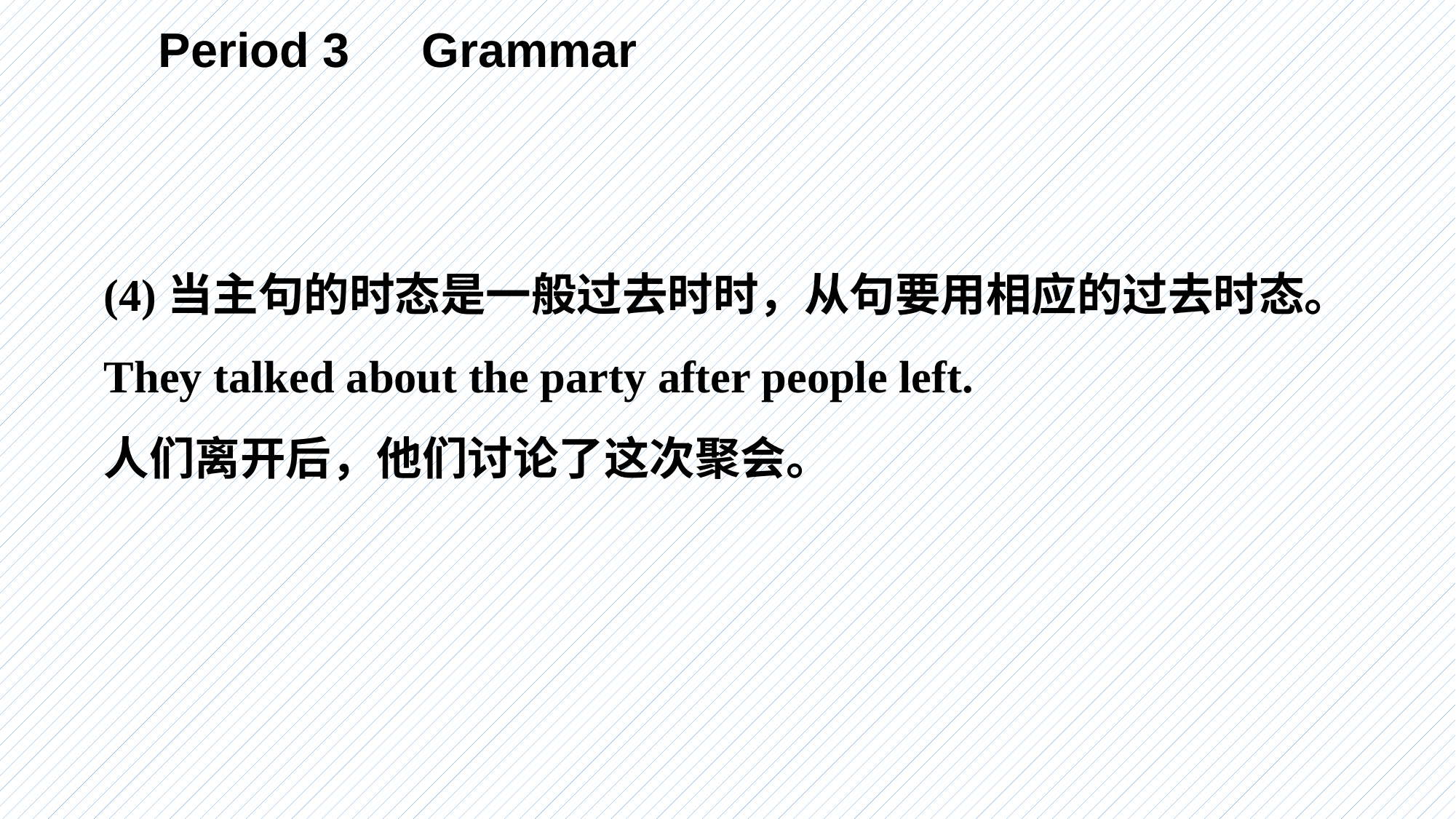

Period 3　Grammar
(4)当主句的时态是一般过去时时，从句要用相应的过去时态。
They talked about the party after people left.
人们离开后，他们讨论了这次聚会。